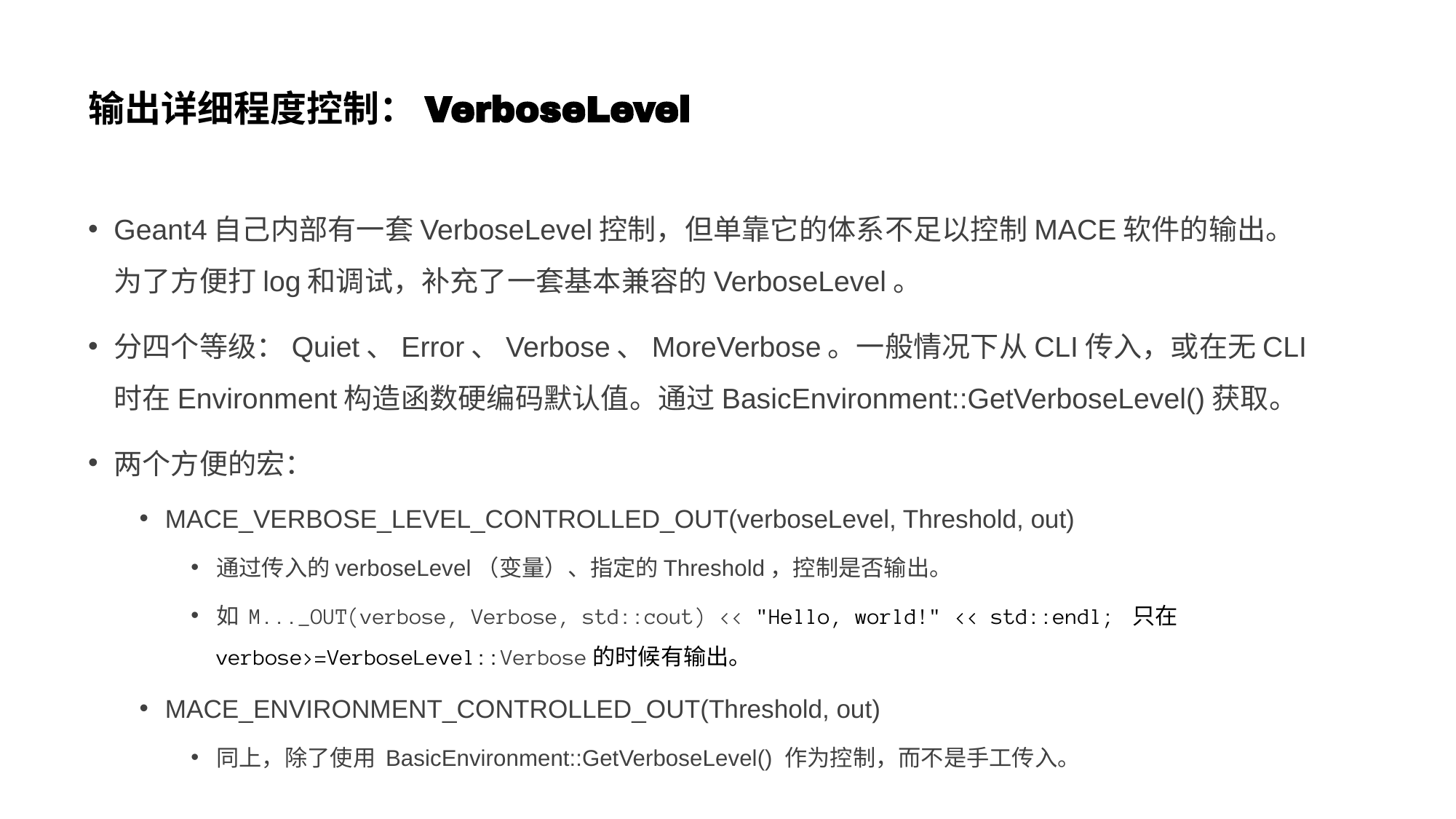

# 输出详细程度控制：VerboseLevel
Geant4自己内部有一套VerboseLevel控制，但单靠它的体系不足以控制MACE软件的输出。为了方便打log和调试，补充了一套基本兼容的VerboseLevel。
分四个等级：Quiet、Error、Verbose、MoreVerbose。一般情况下从CLI传入，或在无CLI时在Environment构造函数硬编码默认值。通过BasicEnvironment::GetVerboseLevel()获取。
两个方便的宏：
MACE_VERBOSE_LEVEL_CONTROLLED_OUT(verboseLevel, Threshold, out)
通过传入的verboseLevel（变量）、指定的Threshold，控制是否输出。
如 M..._OUT(verbose, Verbose, std::cout) << "Hello, world!" << std::endl; 只在verbose>=VerboseLevel::Verbose的时候有输出。
MACE_ENVIRONMENT_CONTROLLED_OUT(Threshold, out)
同上，除了使用 BasicEnvironment::GetVerboseLevel() 作为控制，而不是手工传入。
16